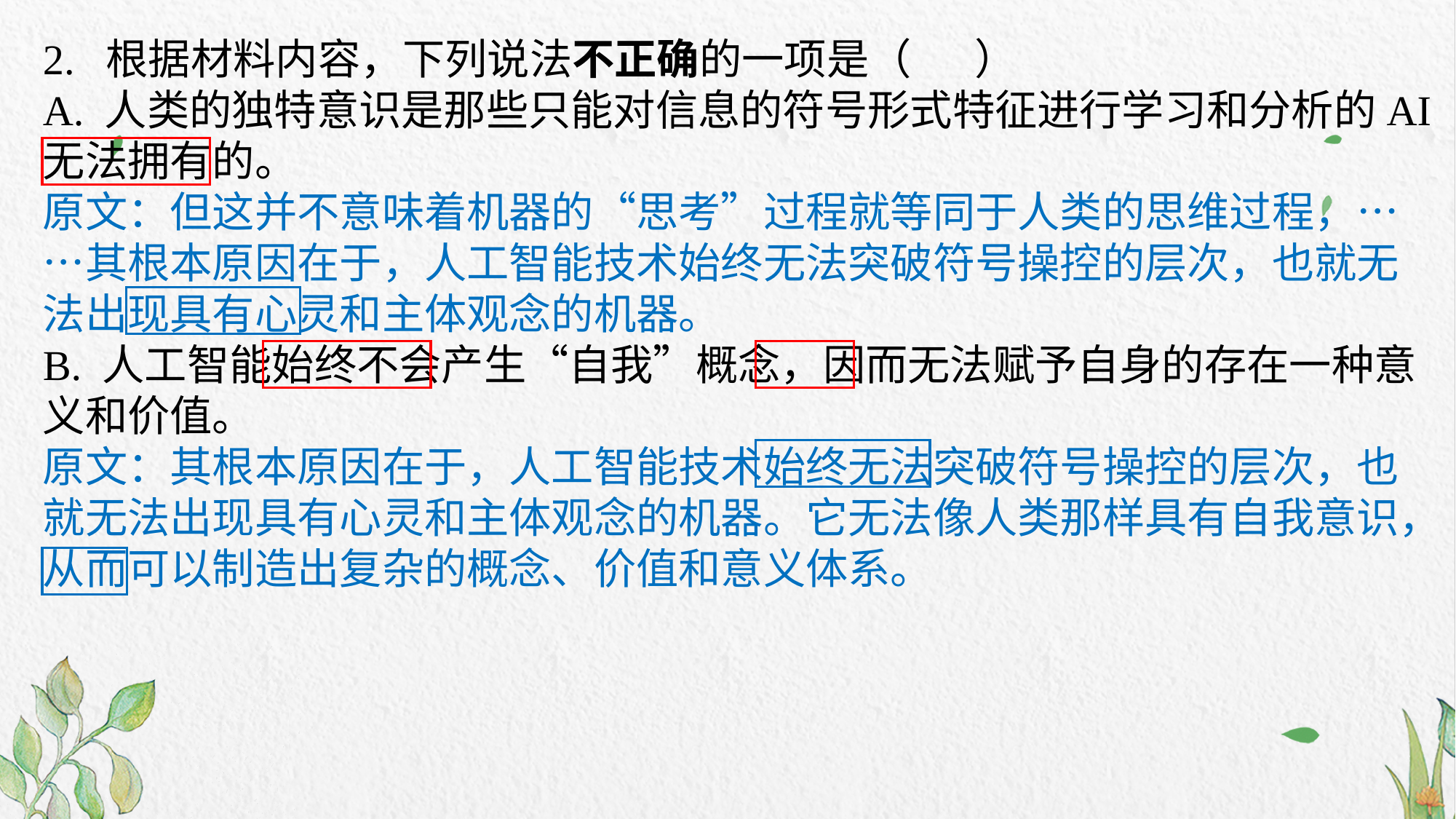

2.  根据材料内容，下列说法不正确的一项是（      ）
A. 人类的独特意识是那些只能对信息的符号形式特征进行学习和分析的AI无法拥有的。
原文：但这并不意味着机器的“思考”过程就等同于人类的思维过程，……其根本原因在于，人工智能技术始终无法突破符号操控的层次，也就无法出现具有心灵和主体观念的机器。
B. 人工智能始终不会产生“自我”概念，因而无法赋予自身的存在一种意义和价值。
原文：其根本原因在于，人工智能技术始终无法突破符号操控的层次，也就无法出现具有心灵和主体观念的机器。它无法像人类那样具有自我意识，从而可以制造出复杂的概念、价值和意义体系。